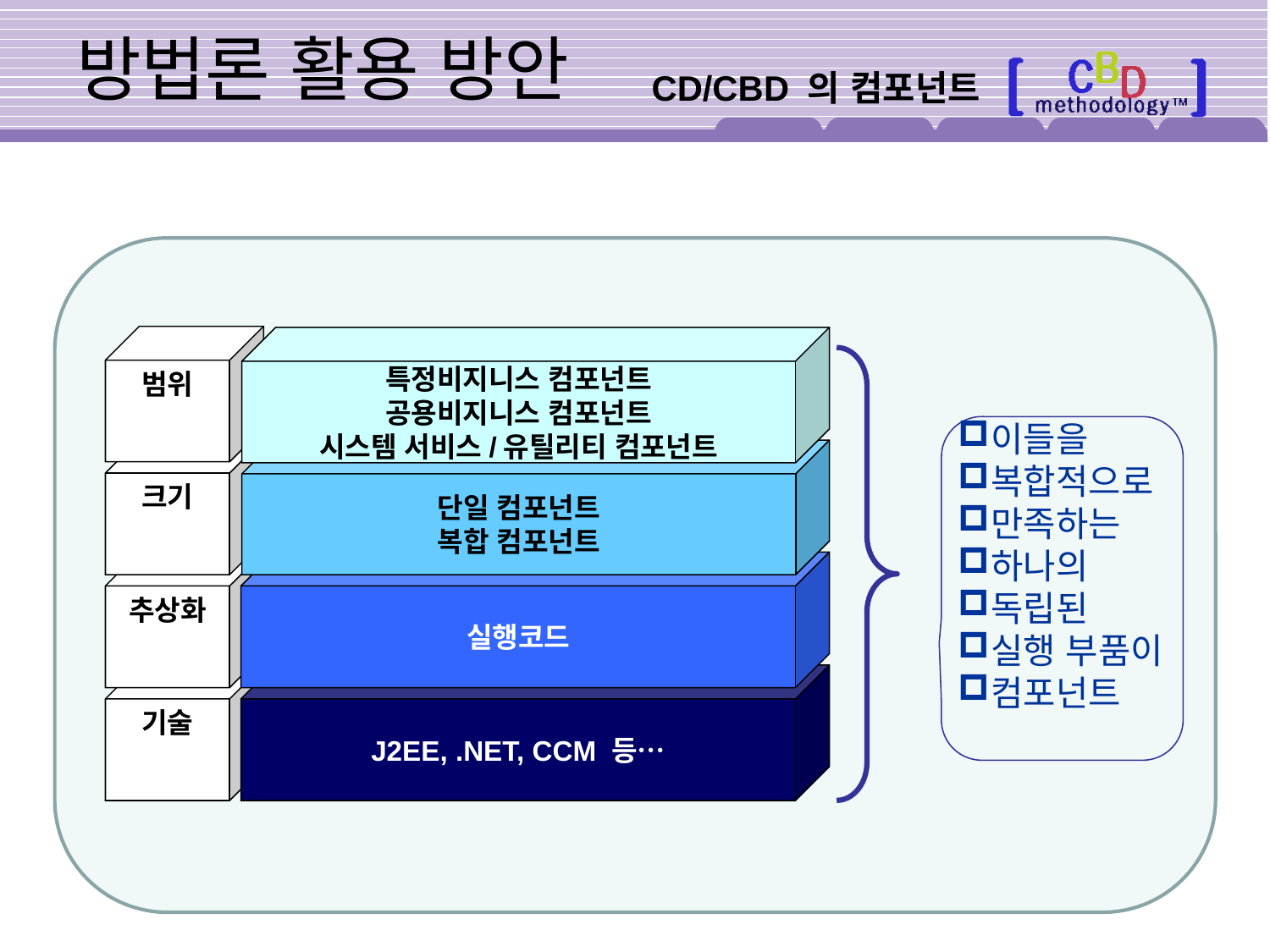

# 방법론 활용 방안
CD/CBD 의 컴포넌트

범위
특정비지니스 컴포넌트
공용비지니스 컴포넌트
시스템 서비스/유틸리티 컴포넌트

이들을
복합적으로
만족하는
하나의
독립된
실행 부품이
컴포넌트
크기
단일 컴포넌트
복합 컴포넌트
추상화
실행코드
기술
J2EE, .NET, CCM 등…